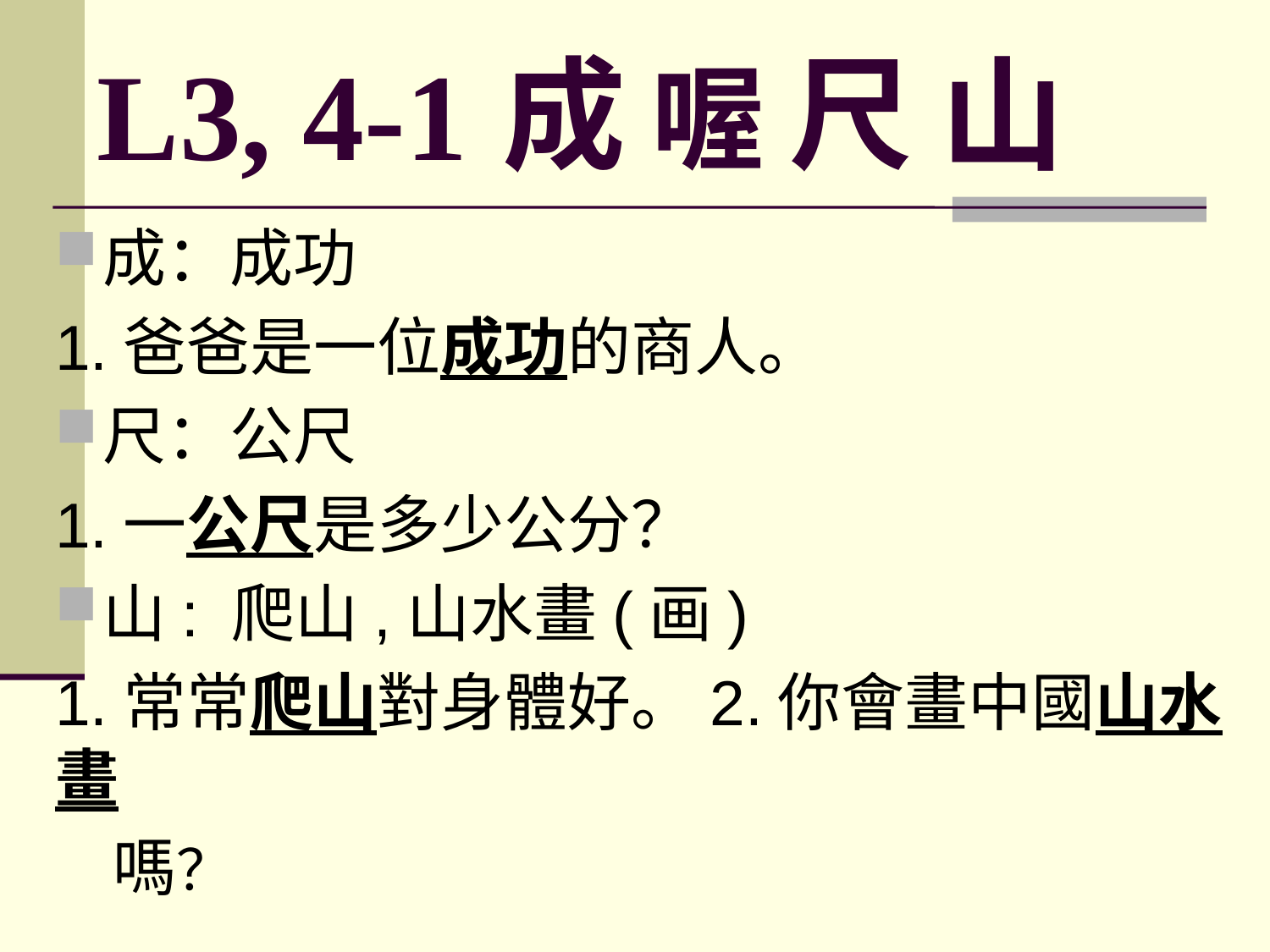

# L3, 4-1 成 喔 尺 山
成：成功
1.爸爸是一位成功的商人。
尺：公尺
1.一公尺是多少公分？
山: 爬山,山水畫(画)
1.常常爬山對身體好。2.你會畫中國山水畫
   嗎？